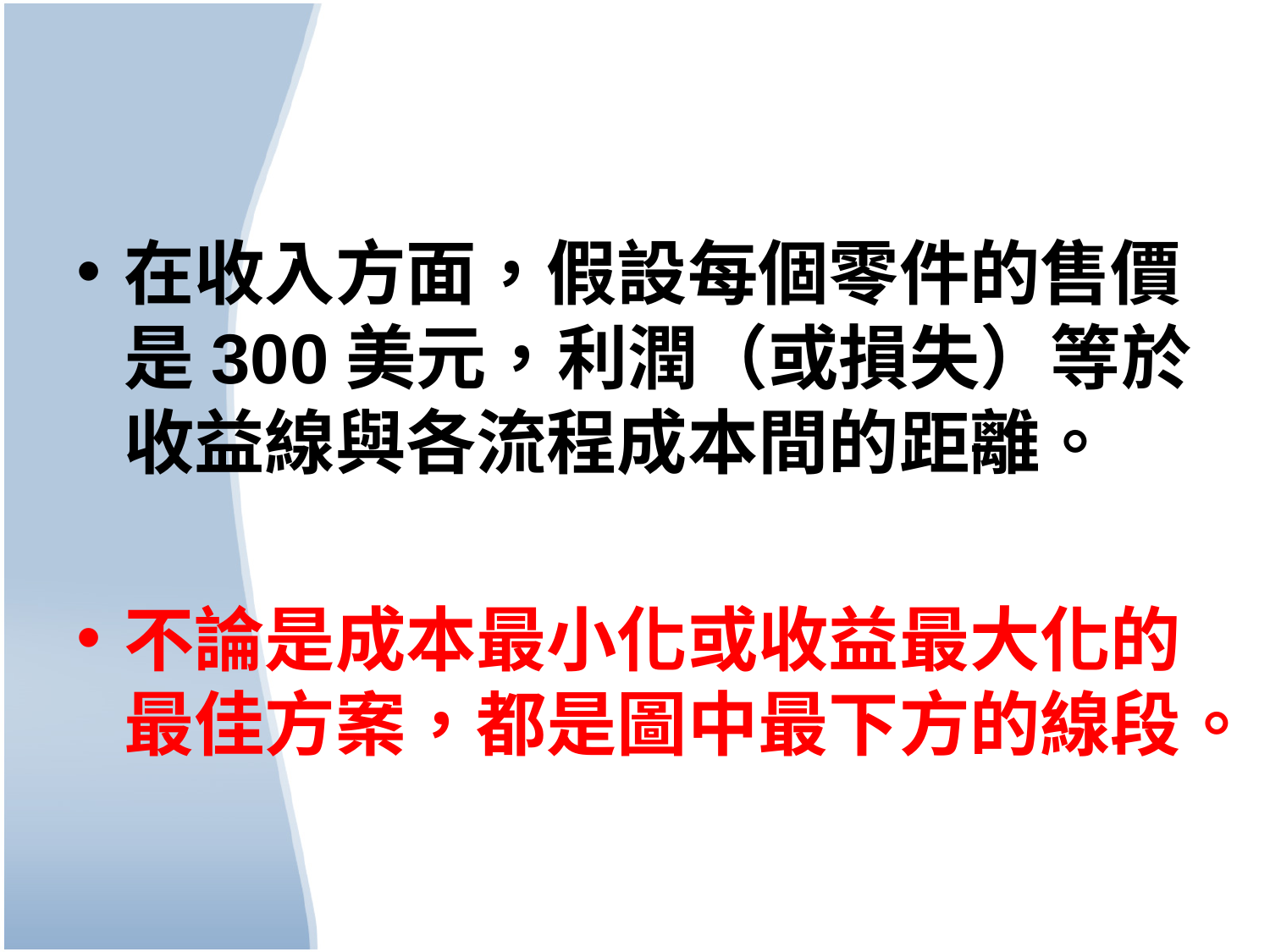

在收入方面，假設每個零件的售價是300美元，利潤（或損失）等於收益線與各流程成本間的距離。

不論是成本最小化或收益最大化的最佳方案，都是圖中最下方的線段。